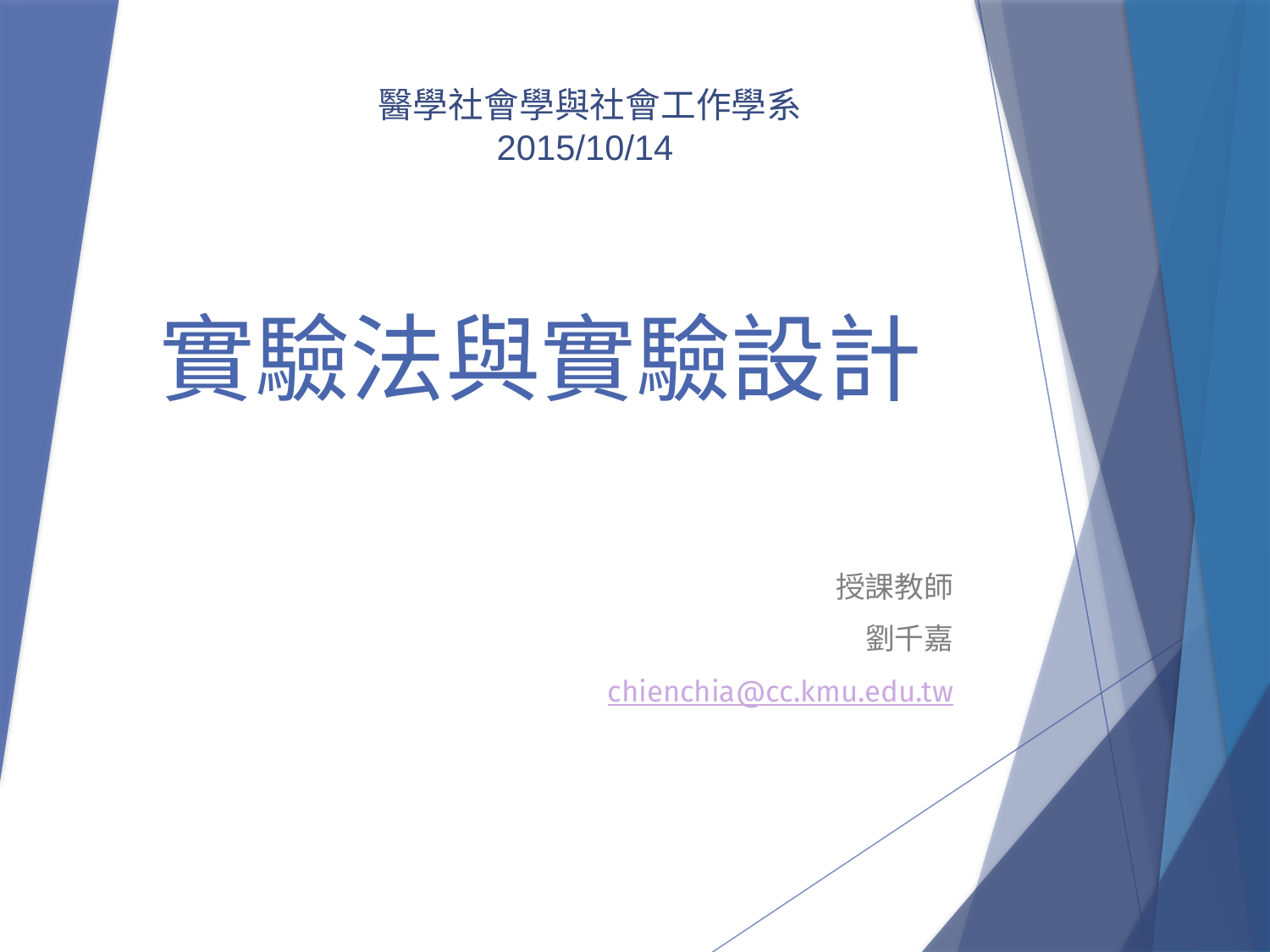

醫學社會學與社會工作學系
2015/10/14
# 實驗法與實驗設計
授課教師
劉千嘉
chienchia@cc.kmu.edu.tw